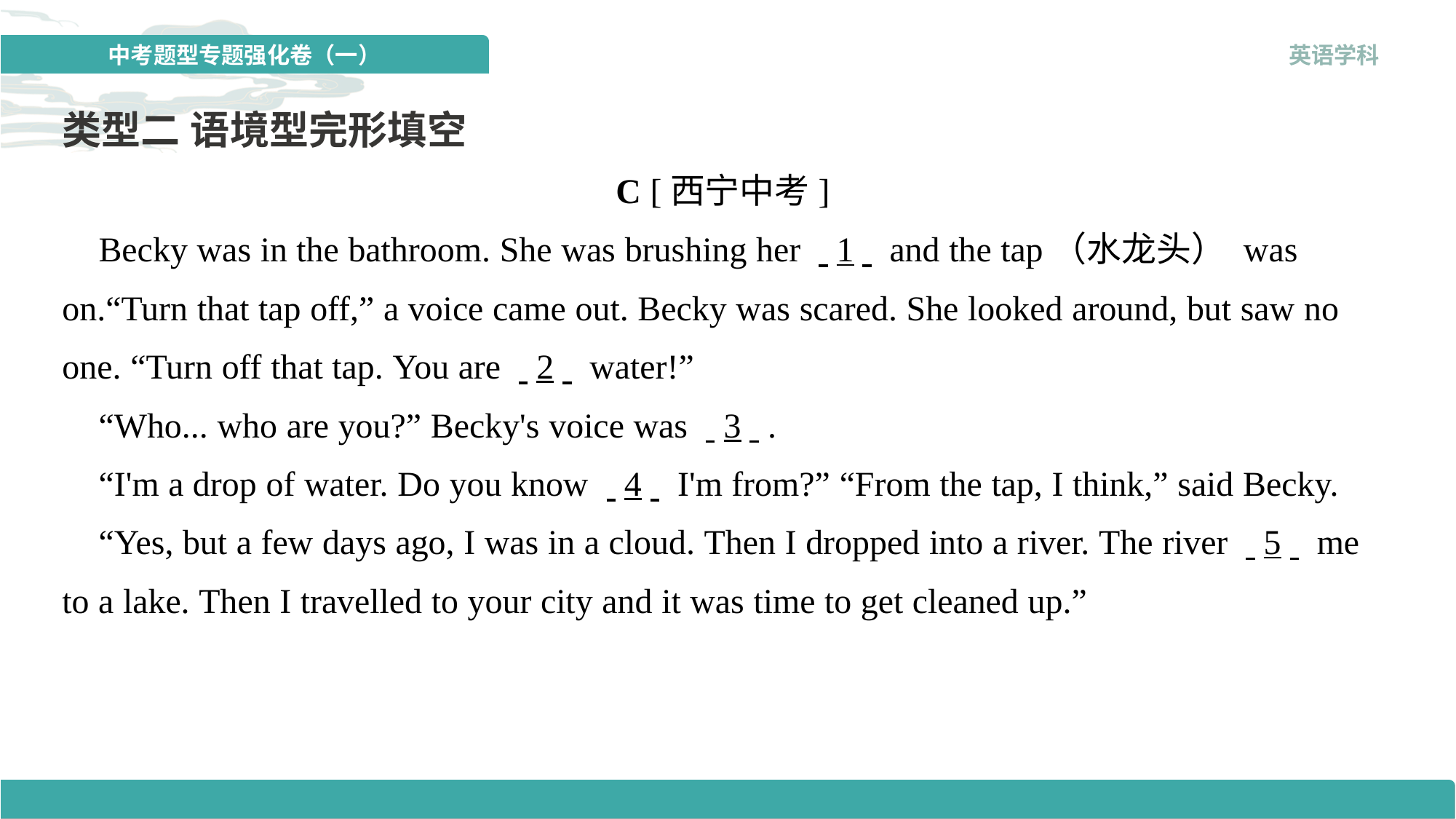

类型二 语境型完形填空
C [西宁中考]
    Becky was in the bathroom. She was brushing her . .1. . and the tap（水龙头） was on.“Turn that tap off,” a voice came out. Becky was scared. She looked around, but saw no one. “Turn off that tap. You are . .2. . water!”
    “Who... who are you?” Becky's voice was . .3. ..
    “I'm a drop of water. Do you know . .4. . I'm from?” “From the tap, I think,” said Becky.
    “Yes, but a few days ago, I was in a cloud. Then I dropped into a river. The river . .5. . me to a lake. Then I travelled to your city and it was time to get cleaned up.”